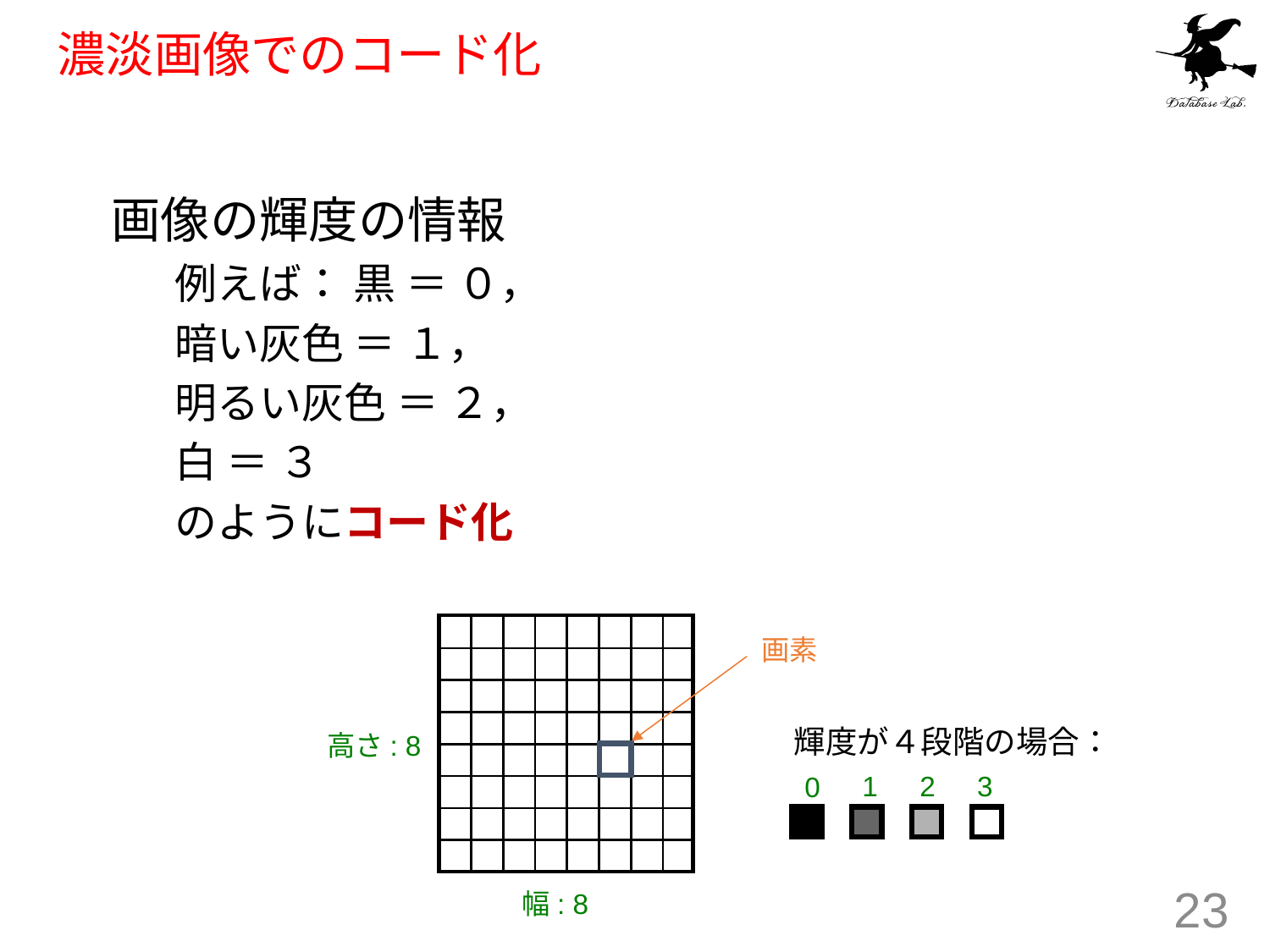

# 濃淡画像でのコード化
画像の輝度の情報
例えば： 黒 ＝ ０，
暗い灰色 ＝ １，
明るい灰色 ＝ ２，
白 ＝ ３
のようにコード化

画素

輝度が４段階の場合：
高さ: 8
1
2
3
0

幅: 8
23